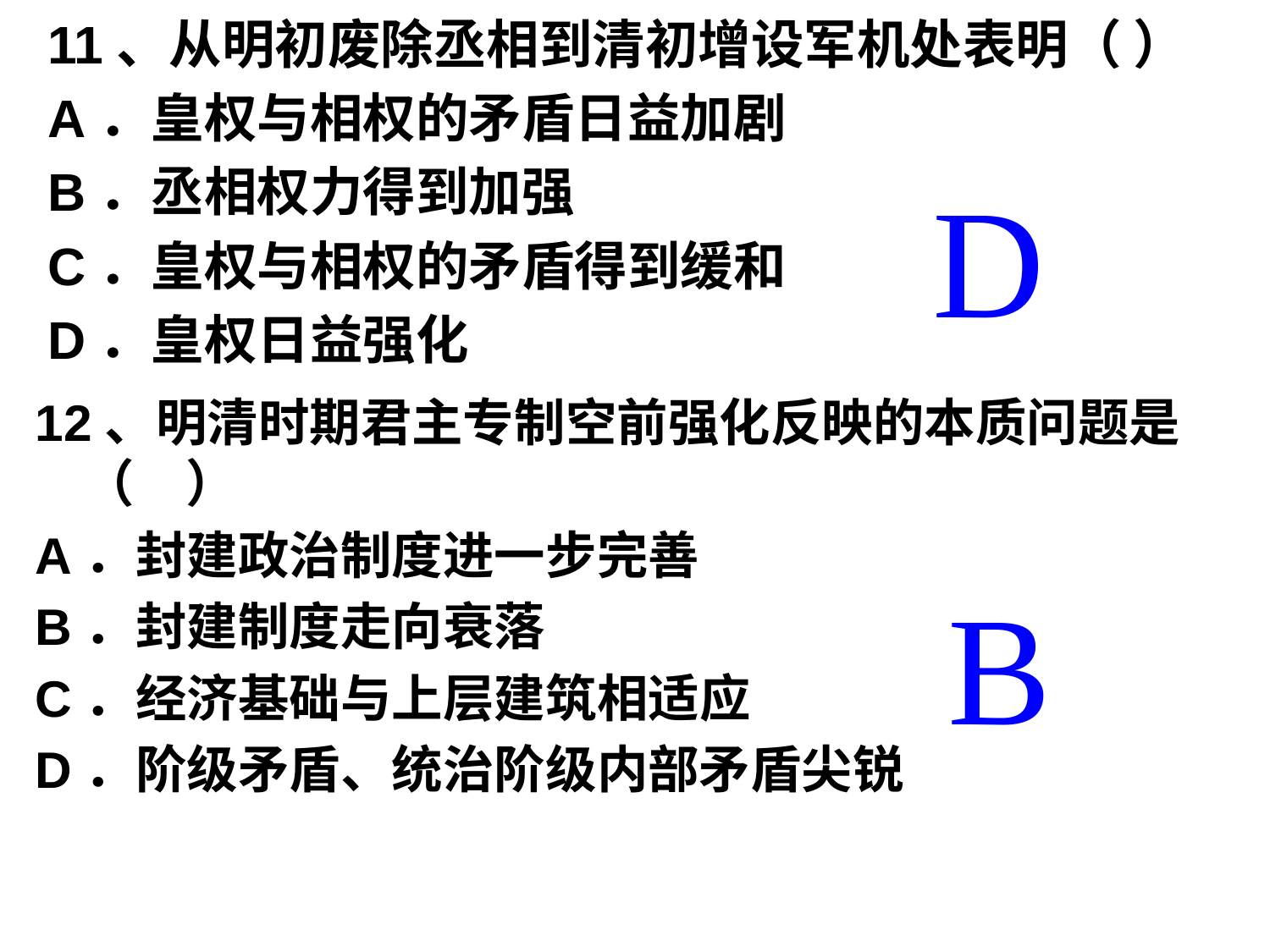

11、从明初废除丞相到清初增设军机处表明（ ）
A．皇权与相权的矛盾日益加剧
B．丞相权力得到加强
C．皇权与相权的矛盾得到缓和
D．皇权日益强化
D
12、明清时期君主专制空前强化反映的本质问题是（　）
A．封建政治制度进一步完善
B．封建制度走向衰落
C．经济基础与上层建筑相适应
D．阶级矛盾、统治阶级内部矛盾尖锐
B